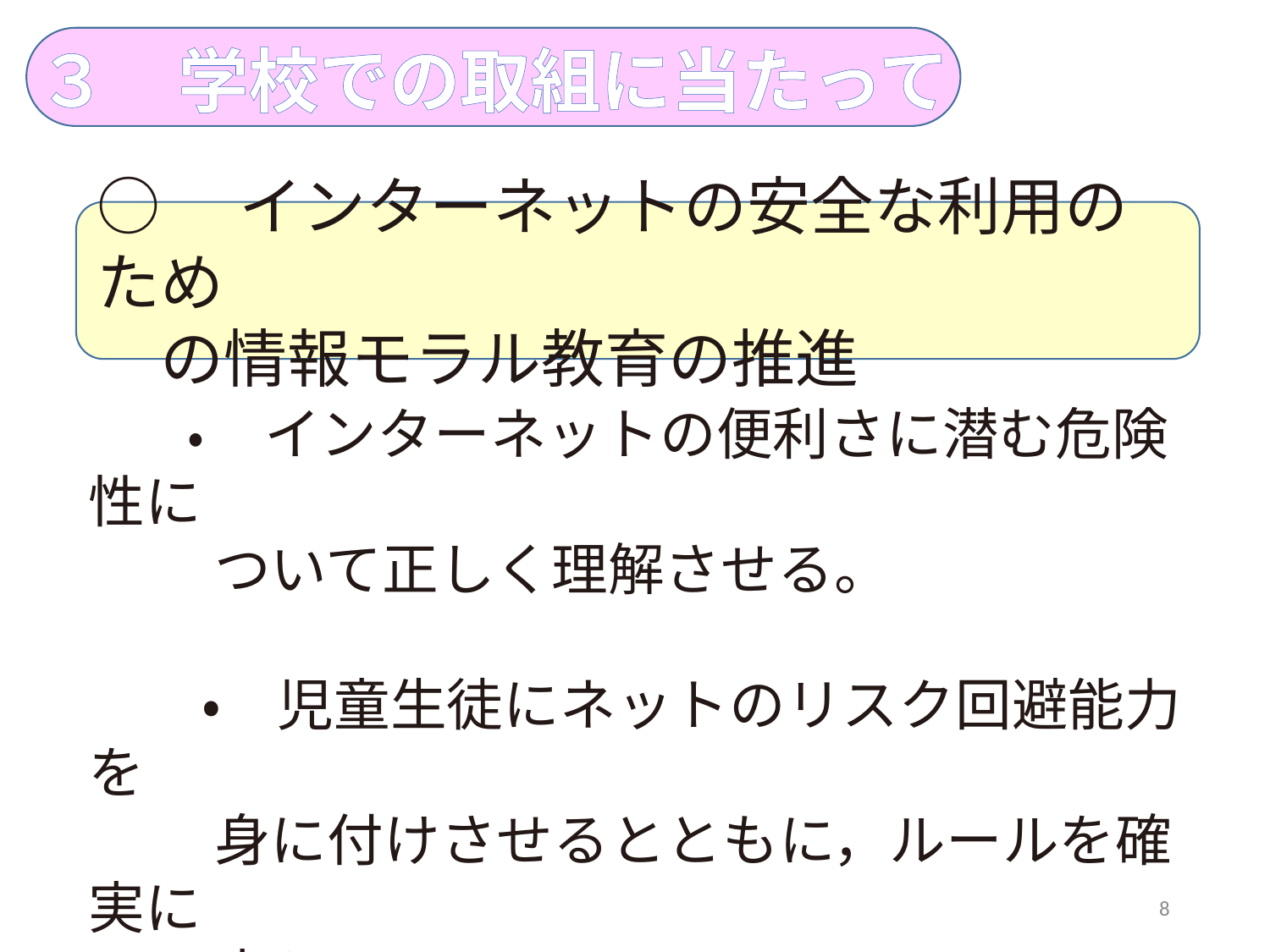

３　学校での取組に当たって
○　インターネットの安全な利用のため
　の情報モラル教育の推進
　　・　 インターネットの便利さに潜む危険性に
　　 ついて正しく理解させる。

　　・　児童生徒にネットのリスク回避能力を
　　 身に付けさせるとともに，ルールを確実に
　　 守らせる。

8